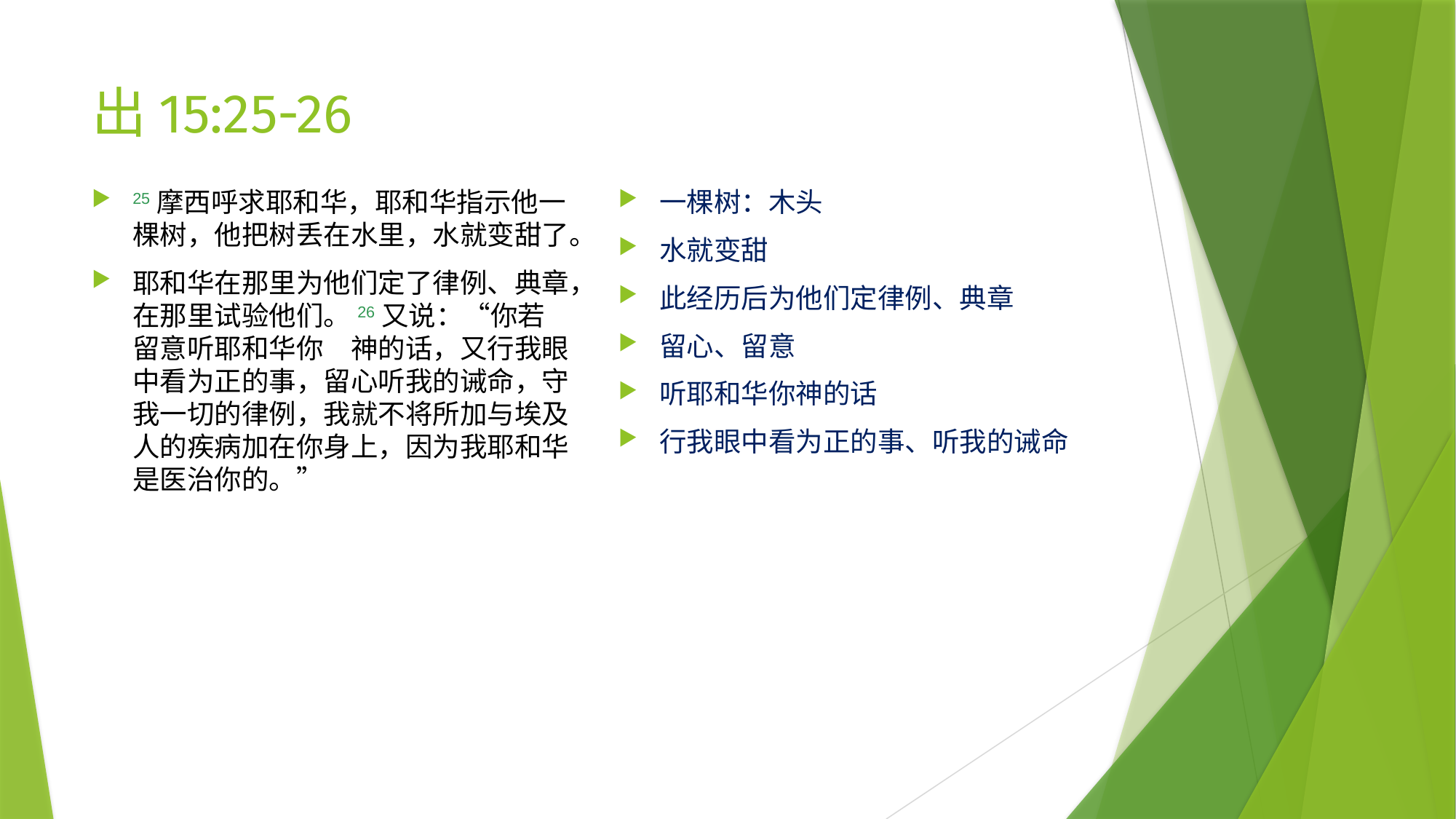

# 出15:25-26
25摩西呼求耶和华，耶和华指示他一棵树，他把树丢在水里，水就变甜了。
耶和华在那里为他们定了律例、典章，在那里试验他们。26又说：“你若留意听耶和华你　神的话，又行我眼中看为正的事，留心听我的诫命，守我一切的律例，我就不将所加与埃及人的疾病加在你身上，因为我耶和华是医治你的。”

一棵树：木头
水就变甜
此经历后为他们定律例、典章
留心、留意
听耶和华你神的话
行我眼中看为正的事、听我的诫命